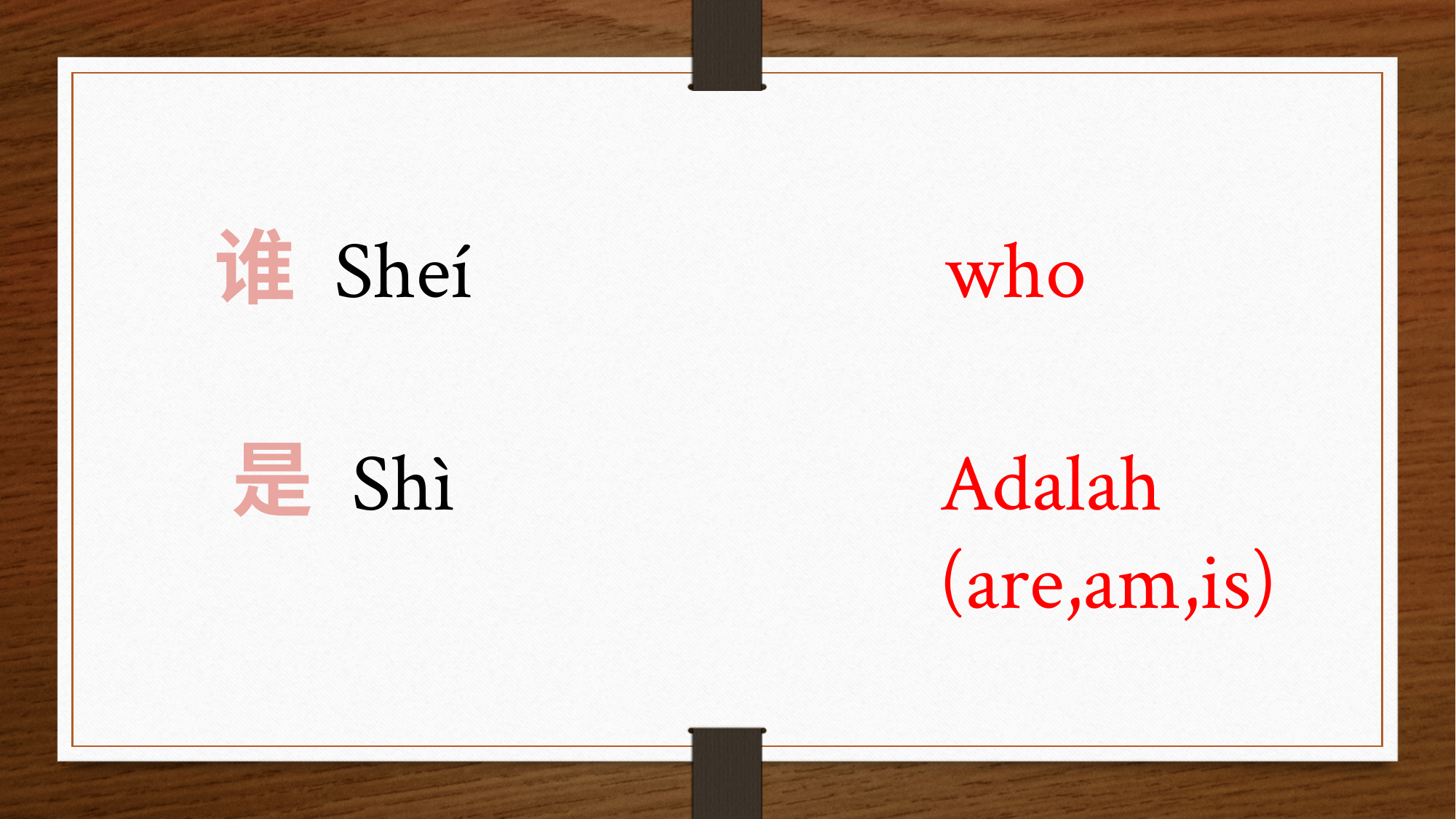

谁 Sheí
who
是 Shì
Adalah
(are,am,is)